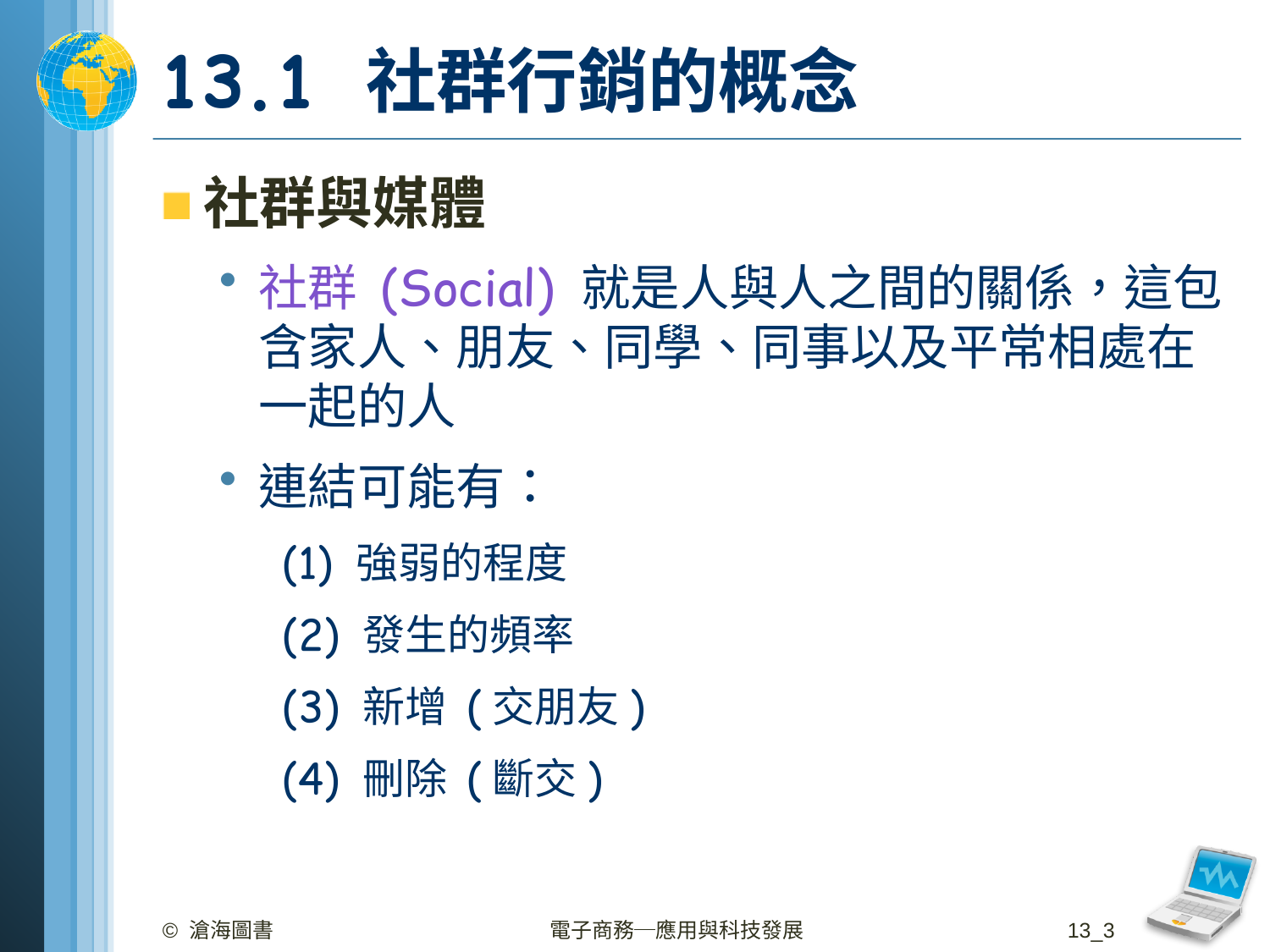

# 13.1 社群行銷的概念
社群與媒體
社群 (Social) 就是人與人之間的關係，這包含家人、朋友、同學、同事以及平常相處在一起的人
連結可能有：
(1) 強弱的程度
(2) 發生的頻率
(3) 新增 (交朋友)
(4) 刪除 (斷交)
© 滄海圖書
電子商務─應用與科技發展
13_3